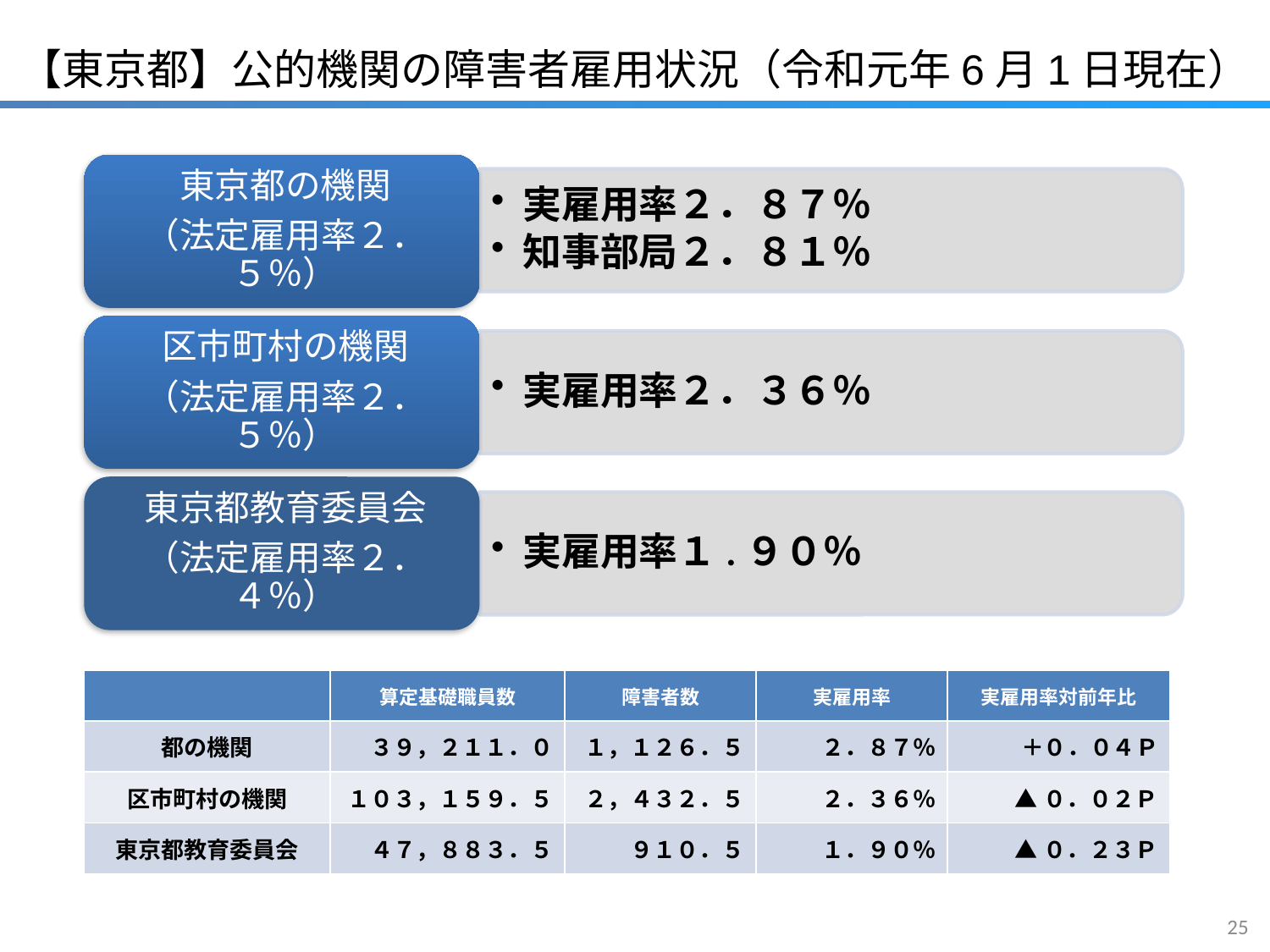

【東京都】公的機関の障害者雇用状況（令和元年6月1日現在）

実雇用率２．８７％
知事部局２．８１％
東京都の機関
（法定雇用率２．５％）
実雇用率２．３６％
区市町村の機関
（法定雇用率２．５％）
実雇用率１.９０％
東京都教育委員会
（法定雇用率２．４％）
|  | 算定基礎職員数 | 障害者数 | 実雇用率 | 実雇用率対前年比 |
| --- | --- | --- | --- | --- |
| 都の機関 | ３９，２１１．０ | １，１２６．５ | ２．８７％ | ＋０．０４Ｐ |
| 区市町村の機関 | １０３，１５９．５ | ２，４３２．５ | ２．３６％ | ▲０．０２Ｐ |
| 東京都教育委員会 | ４７，８８３．５ | ９１０．５ | １．９０％ | ▲０．２３Ｐ |
25